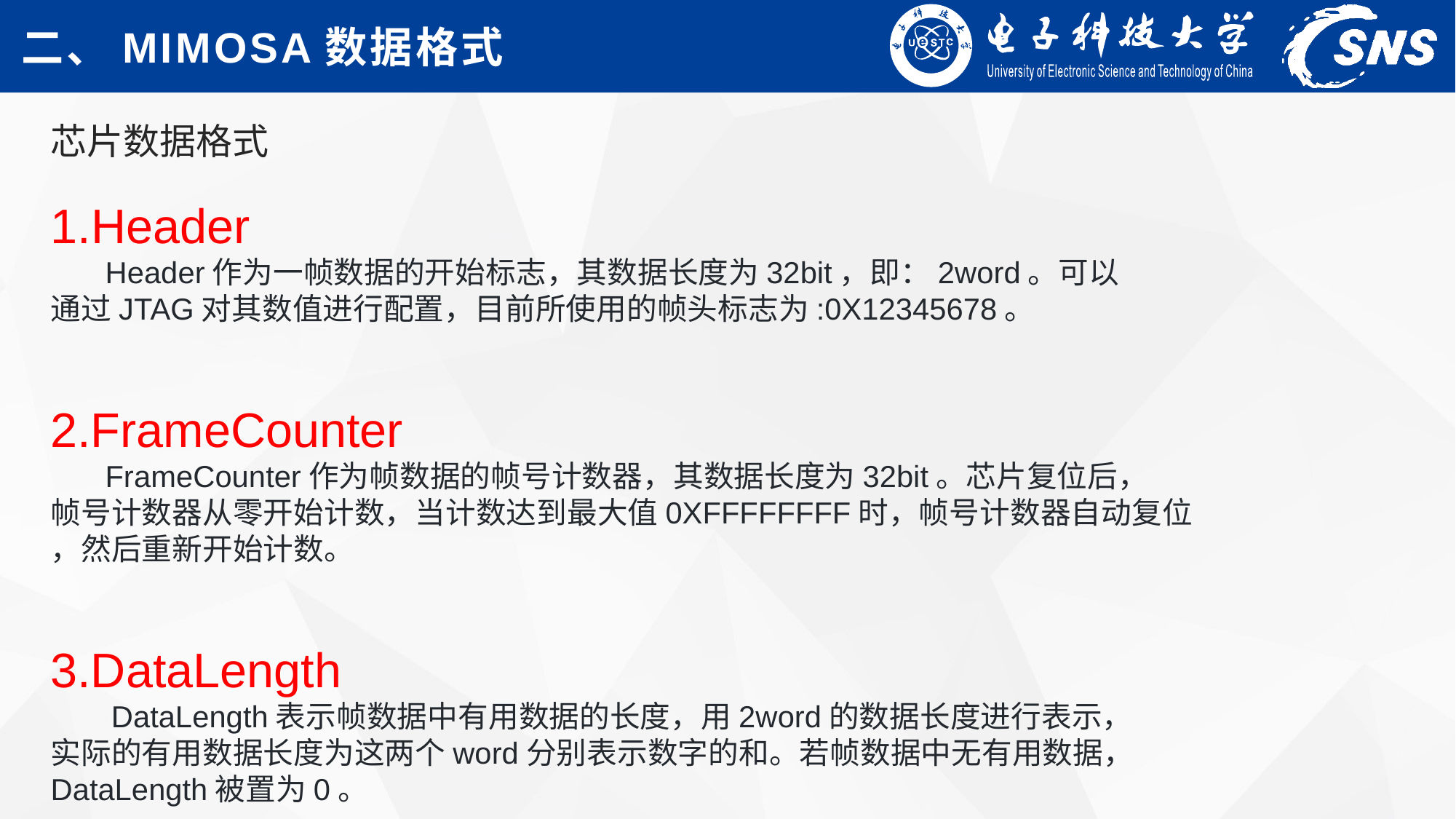

# 二、MIMOSA数据格式
芯片数据格式
1.Header
Header作为一帧数据的开始标志，其数据长度为32bit，即：2word。可以
通过JTAG对其数值进行配置，目前所使用的帧头标志为:0X12345678。

2.FrameCounter
FrameCounter作为帧数据的帧号计数器，其数据长度为32bit。芯片复位后，
帧号计数器从零开始计数，当计数达到最大值0XFFFFFFFF时，帧号计数器自动复位
，然后重新开始计数。

3.DataLength
DataLength表示帧数据中有用数据的长度，用2word的数据长度进行表示，
实际的有用数据长度为这两个word分别表示数字的和。若帧数据中无有用数据，
DataLength被置为0。

17